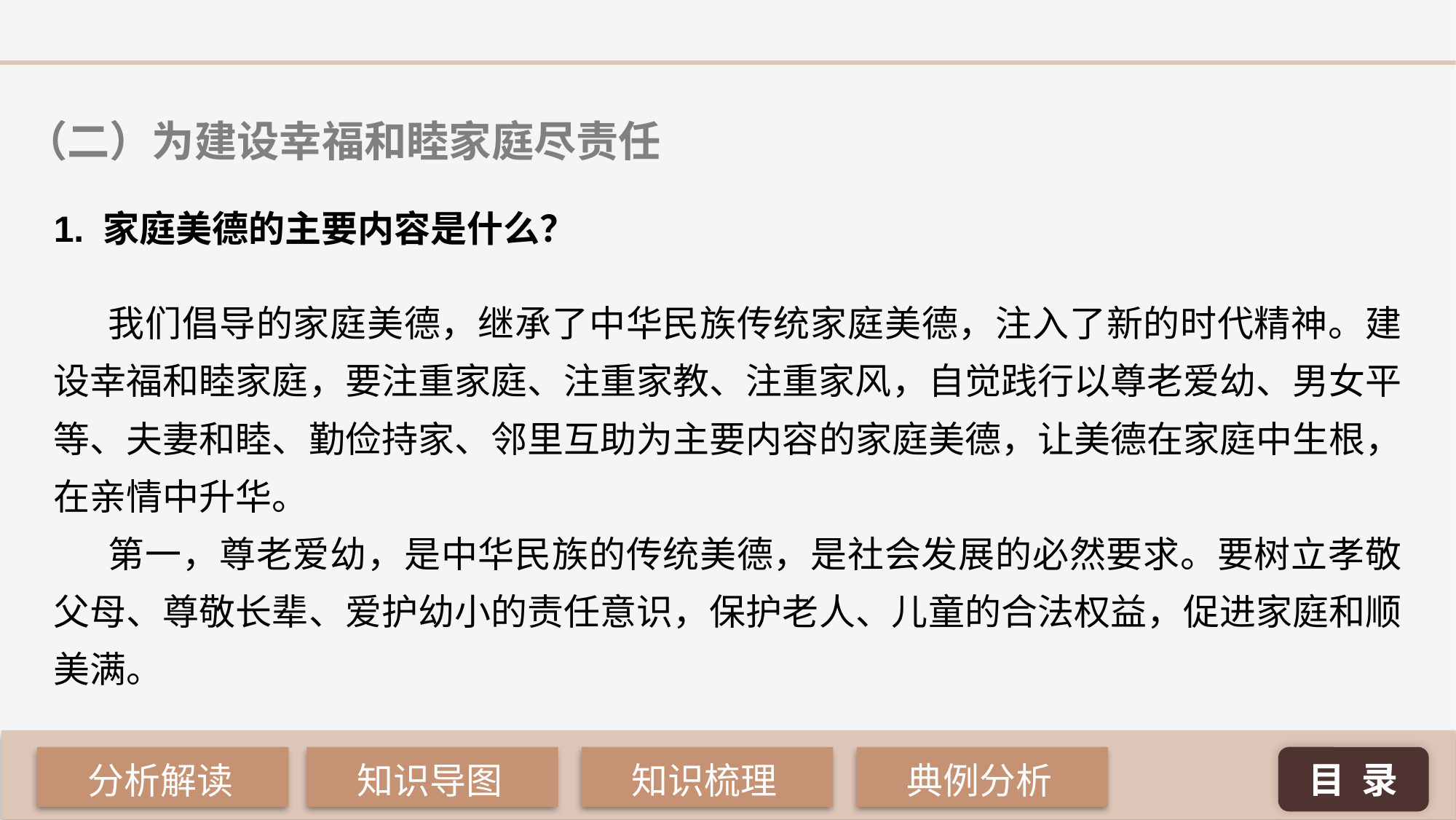

（二）为建设幸福和睦家庭尽责任
1. 家庭美德的主要内容是什么？
我们倡导的家庭美德，继承了中华民族传统家庭美德，注入了新的时代精神。建设幸福和睦家庭，要注重家庭、注重家教、注重家风，自觉践行以尊老爱幼、男女平等、夫妻和睦、勤俭持家、邻里互助为主要内容的家庭美德，让美德在家庭中生根，在亲情中升华。
第一，尊老爱幼，是中华民族的传统美德，是社会发展的必然要求。要树立孝敬父母、尊敬长辈、爱护幼小的责任意识，保护老人、儿童的合法权益，促进家庭和顺美满。